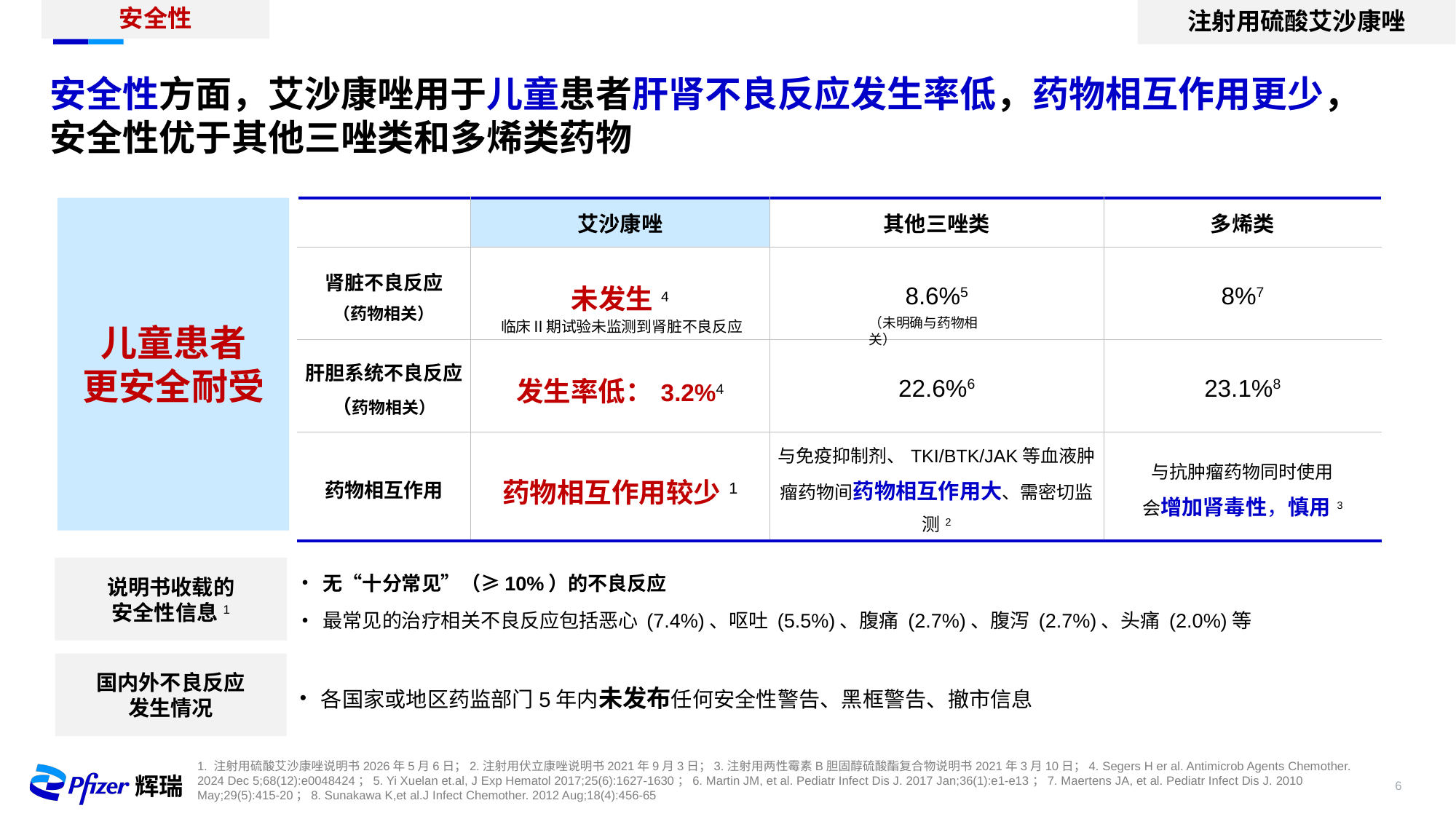

安全性
注射用硫酸艾沙康唑
安全性方面，艾沙康唑用于儿童患者肝肾不良反应发生率低，药物相互作用更少，安全性优于其他三唑类和多烯类药物

儿童患者
更安全耐受
|  | 艾沙康唑 | 其他三唑类 | 多烯类 |
| --- | --- | --- | --- |
| 肾脏不良反应 （药物相关） | 未发生4 | 8.6%5 | 8%7 |
| 肝胆系统不良反应 （药物相关） | 发生率低：3.2%4 | 22.6%6 | 23.1%8 |
| 药物相互作用 | 药物相互作用较少1 | 与免疫抑制剂、TKI/BTK/JAK等血液肿瘤药物间药物相互作用大、需密切监测2 | 与抗肿瘤药物同时使用 会增加肾毒性，慎用3 |
（未明确与药物相关）
临床Ⅱ期试验未监测到肾脏不良反应
说明书收载的
安全性信息1
无“十分常见”（≥10%）的不良反应
最常见的治疗相关不良反应包括恶心 (7.4%)、呕吐 (5.5%)、腹痛 (2.7%)、腹泻 (2.7%)、头痛 (2.0%)等
国内外不良反应
发生情况
各国家或地区药监部门5年内未发布任何安全性警告、黑框警告、撤市信息
1. 注射用硫酸艾沙康唑说明书2026年5月6日；2.注射用伏立康唑说明书2021年9月3日；3.注射用两性霉素B胆固醇硫酸酯复合物说明书2021年3月10日；4. Segers H er al. Antimicrob Agents Chemother. 2024 Dec 5;68(12):e0048424；5. Yi Xuelan et.al, J Exp Hematol 2017;25(6):1627-1630；6. Martin JM, et al. Pediatr Infect Dis J. 2017 Jan;36(1):e1-e13；7. Maertens JA, et al. Pediatr Infect Dis J. 2010 May;29(5):415-20；8. Sunakawa K,et al.J Infect Chemother. 2012 Aug;18(4):456-65